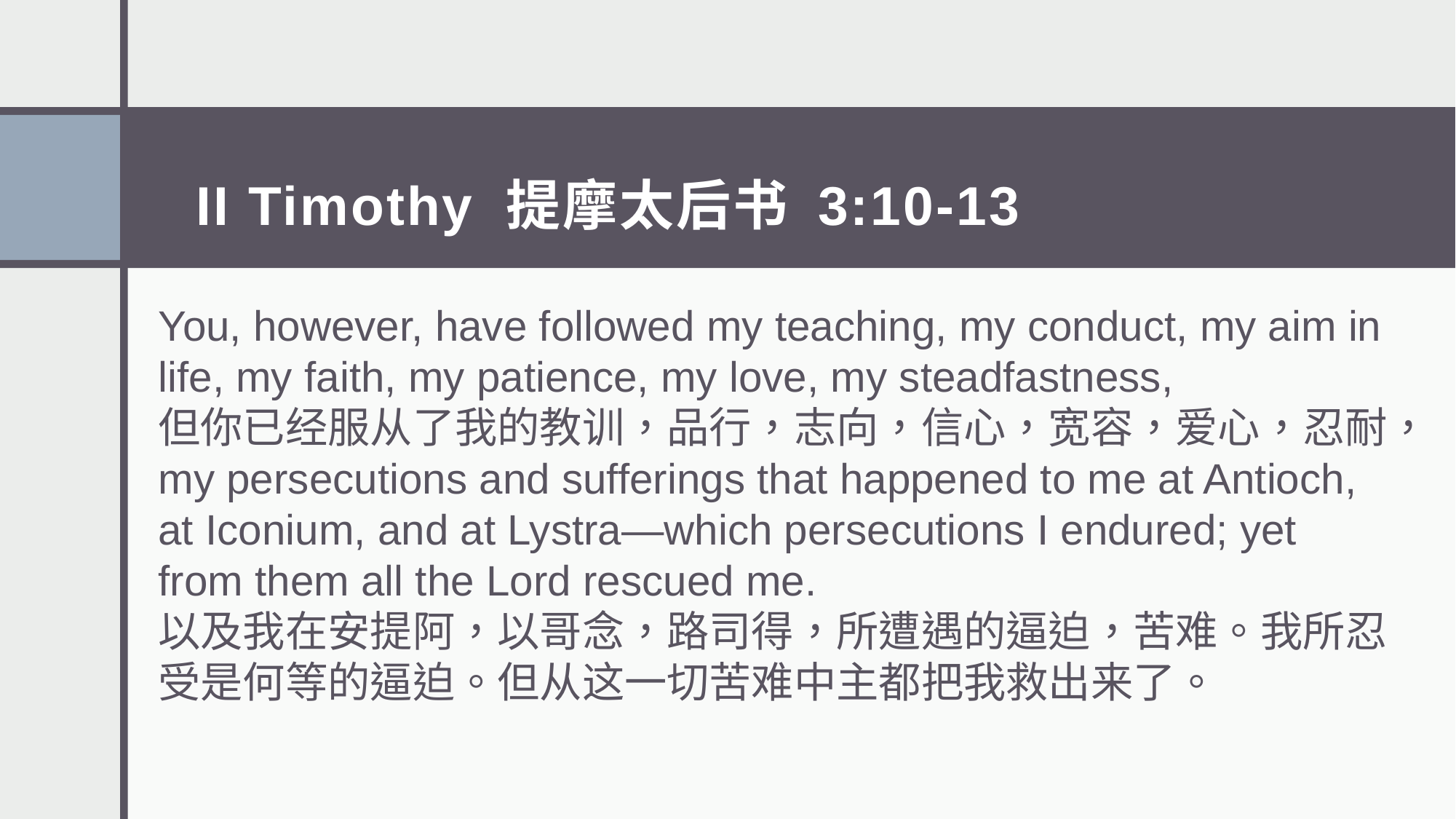

# II Timothy 提摩太后书 3:10-13
You, however, have followed my teaching, my conduct, my aim in life, my faith, my patience, my love, my steadfastness,
但你已经服从了我的教训，品行，志向，信心，宽容，爱心，忍耐，
my persecutions and sufferings that happened to me at Antioch, at Iconium, and at Lystra—which persecutions I endured; yet from them all the Lord rescued me.
以及我在安提阿，以哥念，路司得，所遭遇的逼迫，苦难。我所忍受是何等的逼迫。但从这一切苦难中主都把我救出来了。